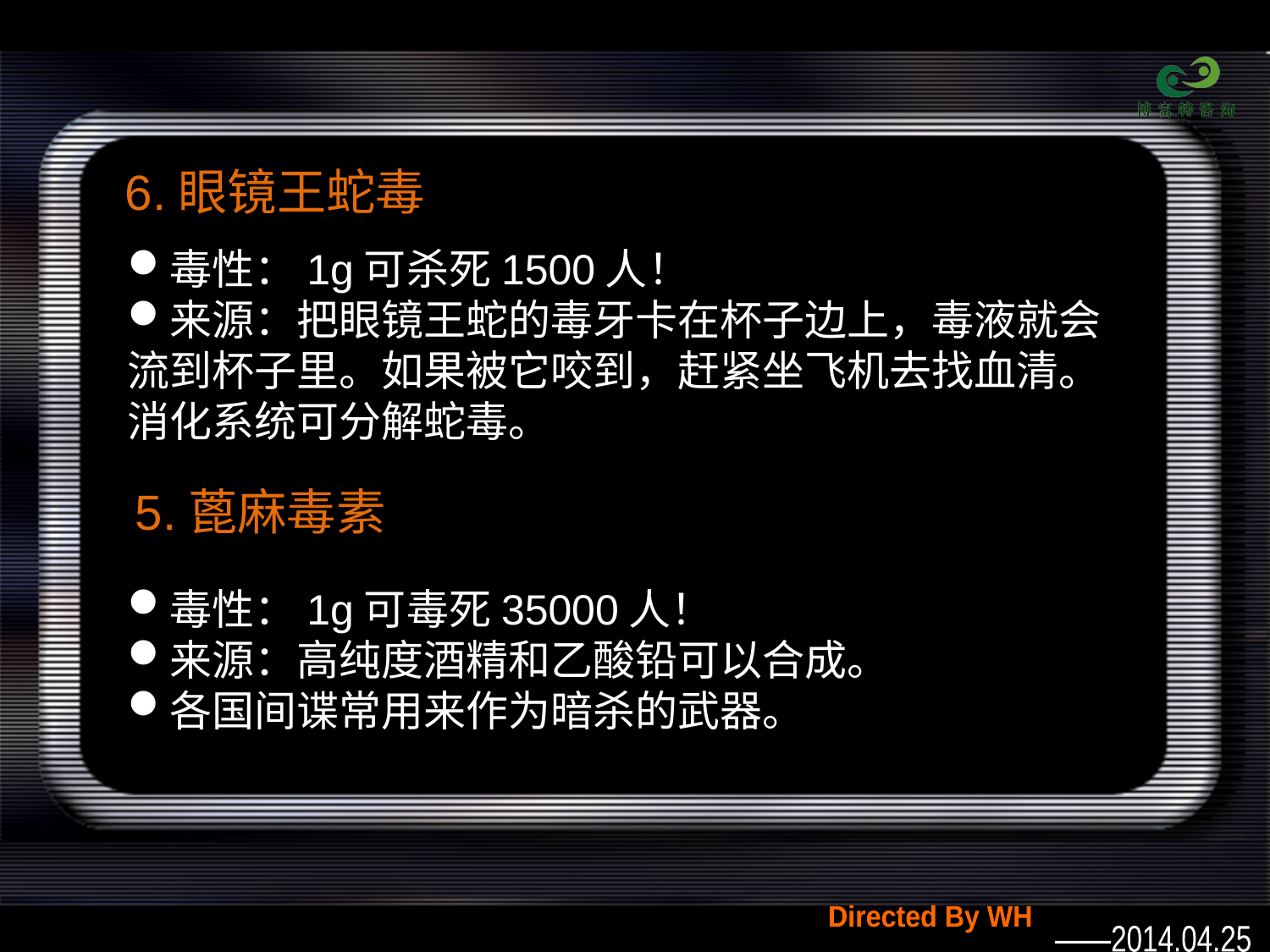

# 6.眼镜王蛇毒
毒性：1g可杀死1500人！
来源：把眼镜王蛇的毒牙卡在杯子边上，毒液就会流到杯子里。如果被它咬到，赶紧坐飞机去找血清。消化系统可分解蛇毒。
5.蓖麻毒素
毒性：1g可毒死35000人！
来源：高纯度酒精和乙酸铅可以合成。
各国间谍常用来作为暗杀的武器。